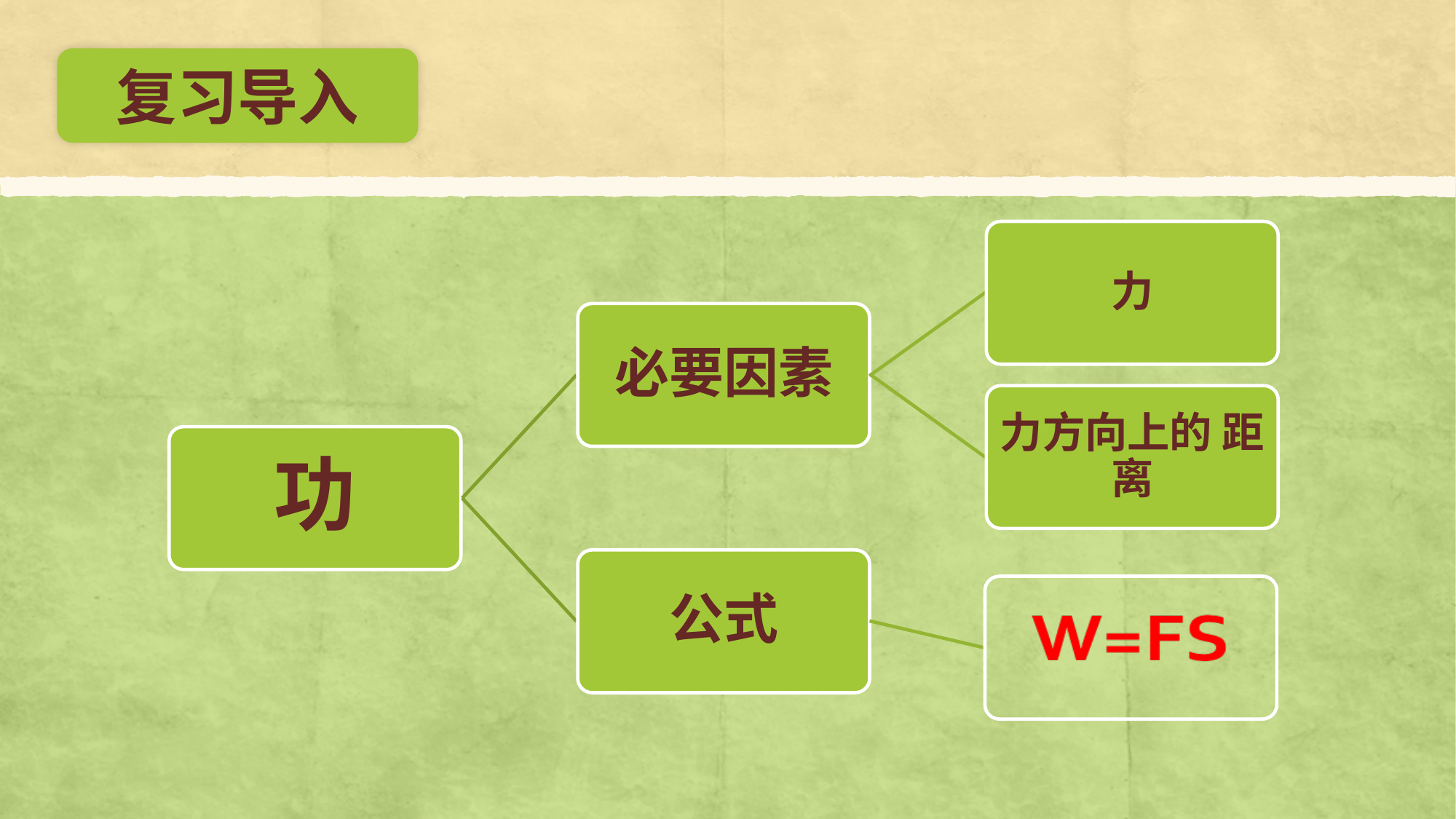

复习导入
力
必要因素

力方向上的 距离

功

公式